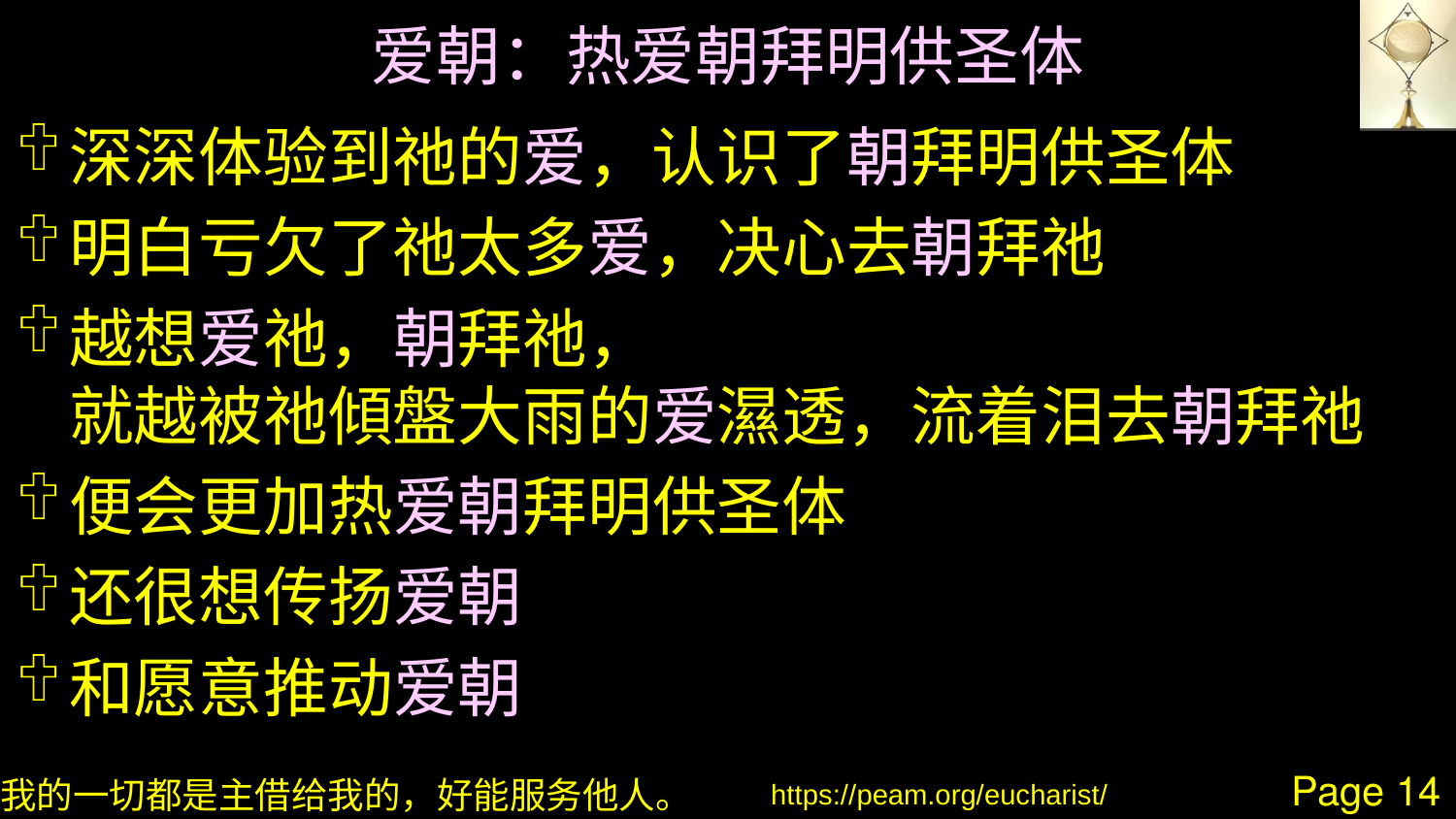

# 爱朝：热爱朝拜明供圣体
深深体验到祂的爱，认识了朝拜明供圣体
明白亏欠了祂太多爱，决心去朝拜祂
越想爱祂，朝拜祂，
就越被祂傾盤大雨的爱濕透，流着泪去朝拜祂
便会更加热爱朝拜明供圣体
还很想传扬爱朝
和愿意推动爱朝